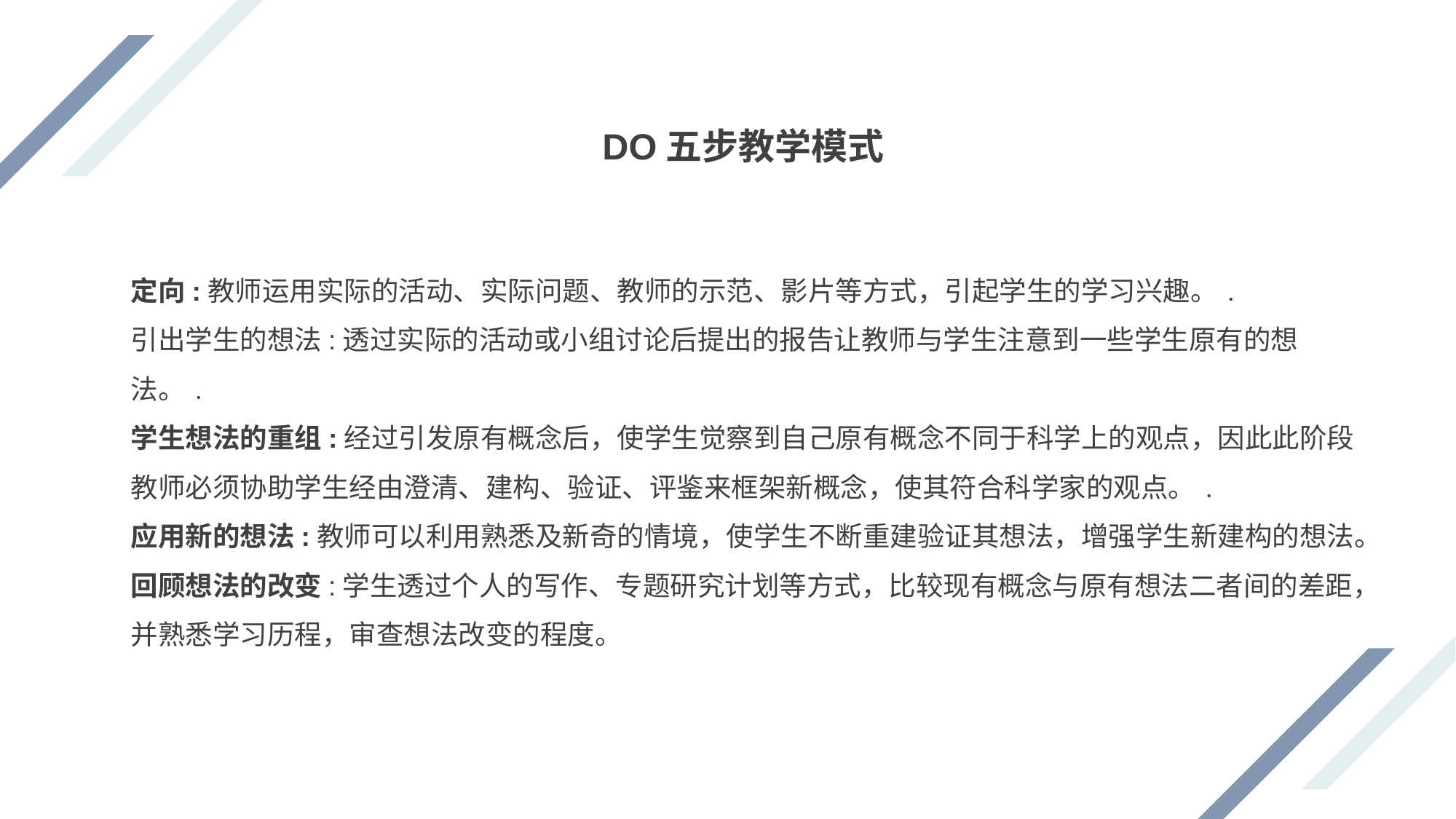

DO五步教学模式
定向:教师运用实际的活动、实际问题、教师的示范、影片等方式，引起学生的学习兴趣。﹒
引出学生的想法:透过实际的活动或小组讨论后提出的报告让教师与学生注意到一些学生原有的想法。﹒
学生想法的重组:经过引发原有概念后，使学生觉察到自己原有概念不同于科学上的观点，因此此阶段教师必须协助学生经由澄清、建构、验证、评鉴来框架新概念，使其符合科学家的观点。﹒
应用新的想法:教师可以利用熟悉及新奇的情境，使学生不断重建验证其想法，增强学生新建构的想法。
回顾想法的改变:学生透过个人的写作、专题研究计划等方式，比较现有概念与原有想法二者间的差距，并熟悉学习历程，审查想法改变的程度。